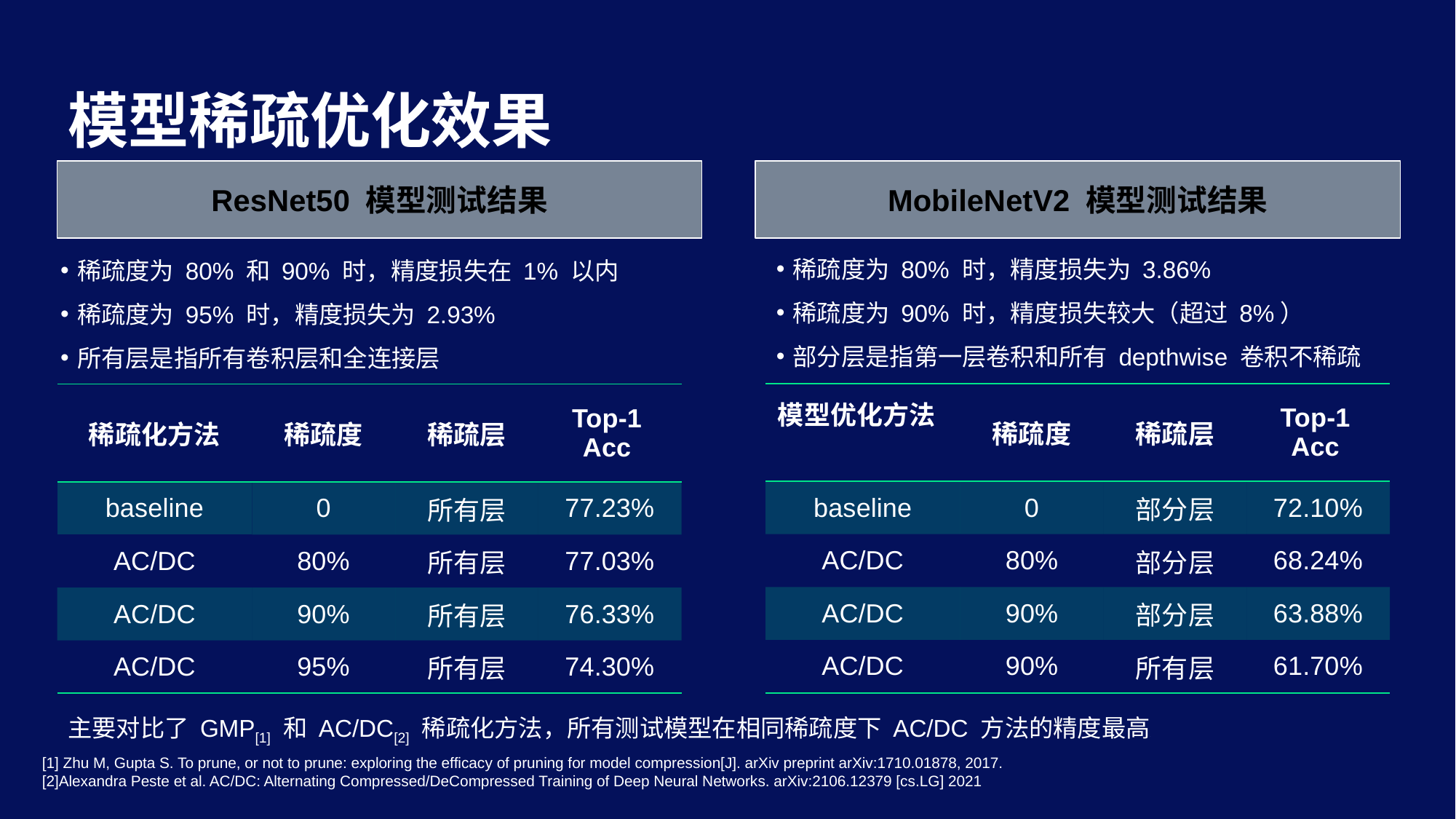

# 模型稀疏优化效果
ResNet50 模型测试结果
MobileNetV2 模型测试结果
稀疏度为 80% 时，精度损失为 3.86%
稀疏度为 90% 时，精度损失较大（超过 8%）
部分层是指第一层卷积和所有 depthwise 卷积不稀疏
稀疏度为 80% 和 90% 时，精度损失在 1% 以内
稀疏度为 95% 时，精度损失为 2.93%
所有层是指所有卷积层和全连接层
| 模型优化方法 | 稀疏度 | 稀疏层 | Top-1 Acc |
| --- | --- | --- | --- |
| baseline | 0 | 部分层 | 72.10% |
| AC/DC | 80% | 部分层 | 68.24% |
| AC/DC | 90% | 部分层 | 63.88% |
| AC/DC | 90% | 所有层 | 61.70% |
| 稀疏化方法 | 稀疏度 | 稀疏层 | Top-1 Acc |
| --- | --- | --- | --- |
| baseline | 0 | 所有层 | 77.23% |
| AC/DC | 80% | 所有层 | 77.03% |
| AC/DC | 90% | 所有层 | 76.33% |
| AC/DC | 95% | 所有层 | 74.30% |
主要对比了 GMP[1] 和 AC/DC[2] 稀疏化方法，所有测试模型在相同稀疏度下 AC/DC 方法的精度最高。
[1] Zhu M, Gupta S. To prune, or not to prune: exploring the efficacy of pruning for model compression[J]. arXiv preprint arXiv:1710.01878, 2017.
[2]Alexandra Peste et al. AC/DC: Alternating Compressed/DeCompressed Training of Deep Neural Networks. arXiv:2106.12379 [cs.LG] 2021